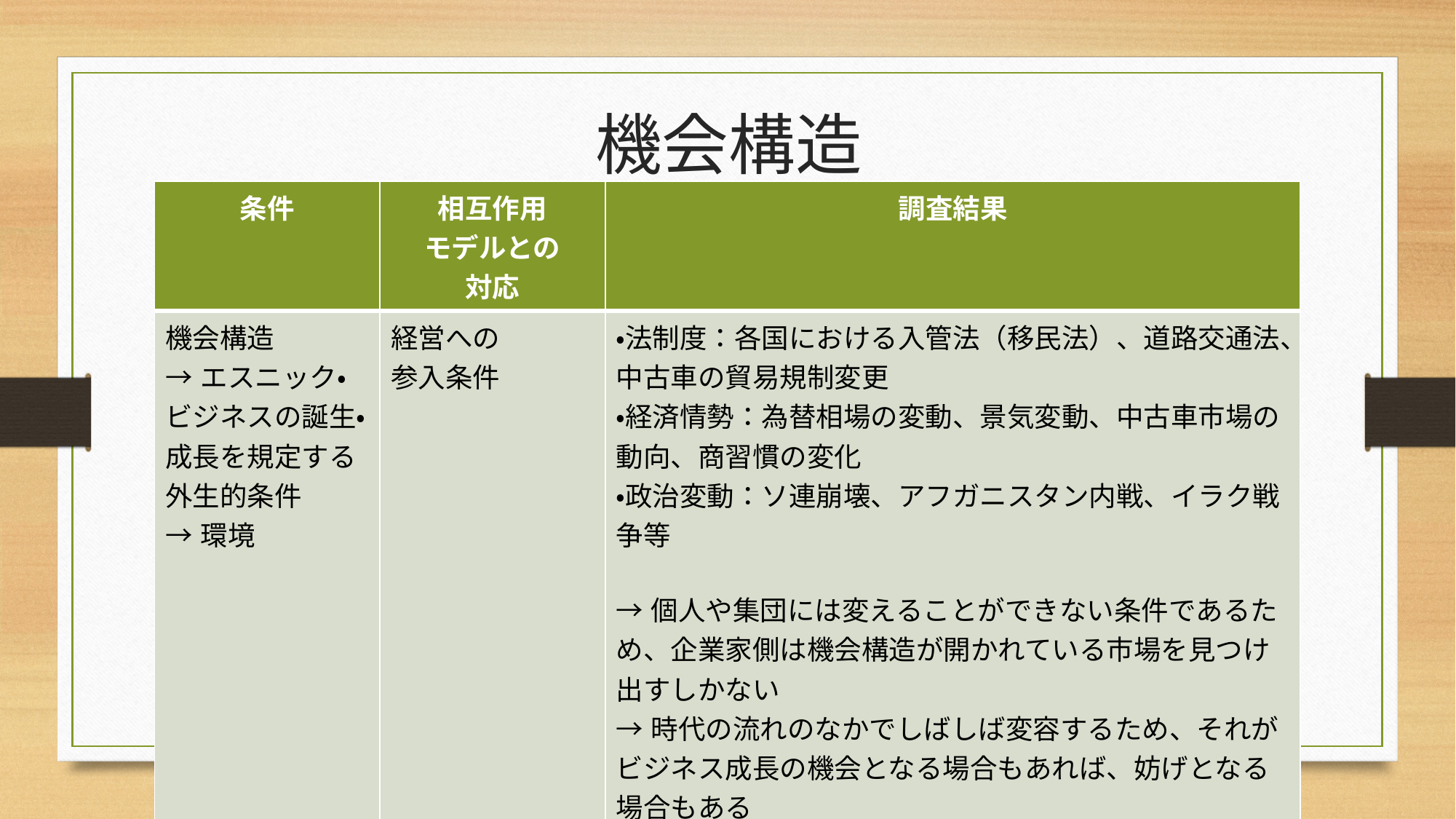

# 機会構造
| 条件 | 相互作用 モデルとの 対応 | 調査結果 |
| --- | --- | --- |
| 機会構造 →エスニック・ビジネスの誕生・成長を規定する外生的条件 →環境 | 経営への 参入条件 | ・法制度：各国における入管法（移民法）、道路交通法、中古車の貿易規制変更 ・経済情勢：為替相場の変動、景気変動、中古車市場の動向、商習慣の変化 ・政治変動：ソ連崩壊、アフガニスタン内戦、イラク戦争等 →個人や集団には変えることができない条件であるため、企業家側は機会構造が開かれている市場を見つけ出すしかない →時代の流れのなかでしばしば変容するため、それがビジネス成長の機会となる場合もあれば、妨げとなる場合もある |